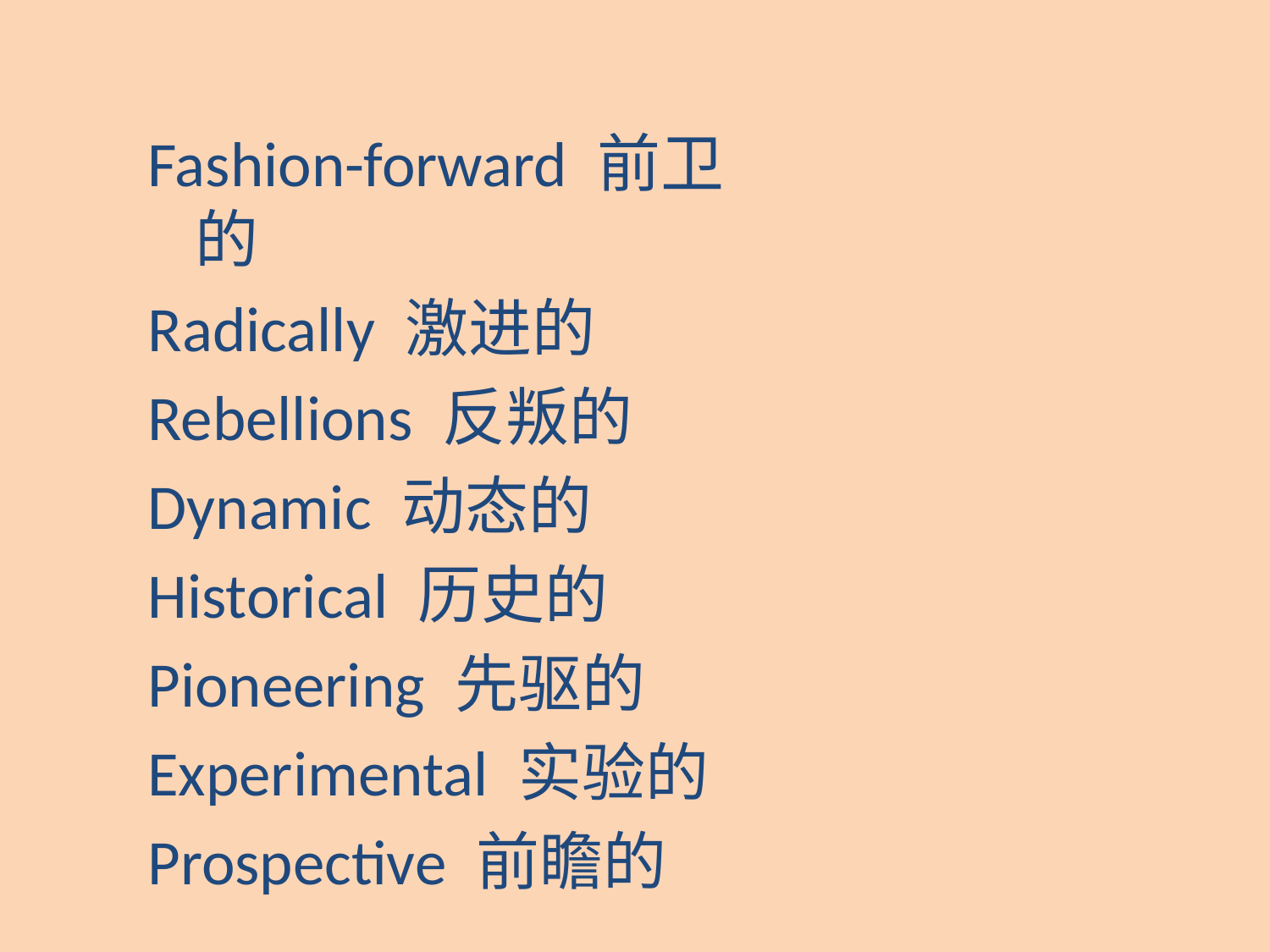

Fashion-forward 前卫的
Radically 激进的
Rebellions 反叛的
Dynamic 动态的
Historical 历史的
Pioneering 先驱的
Experimental 实验的
Prospective 前瞻的